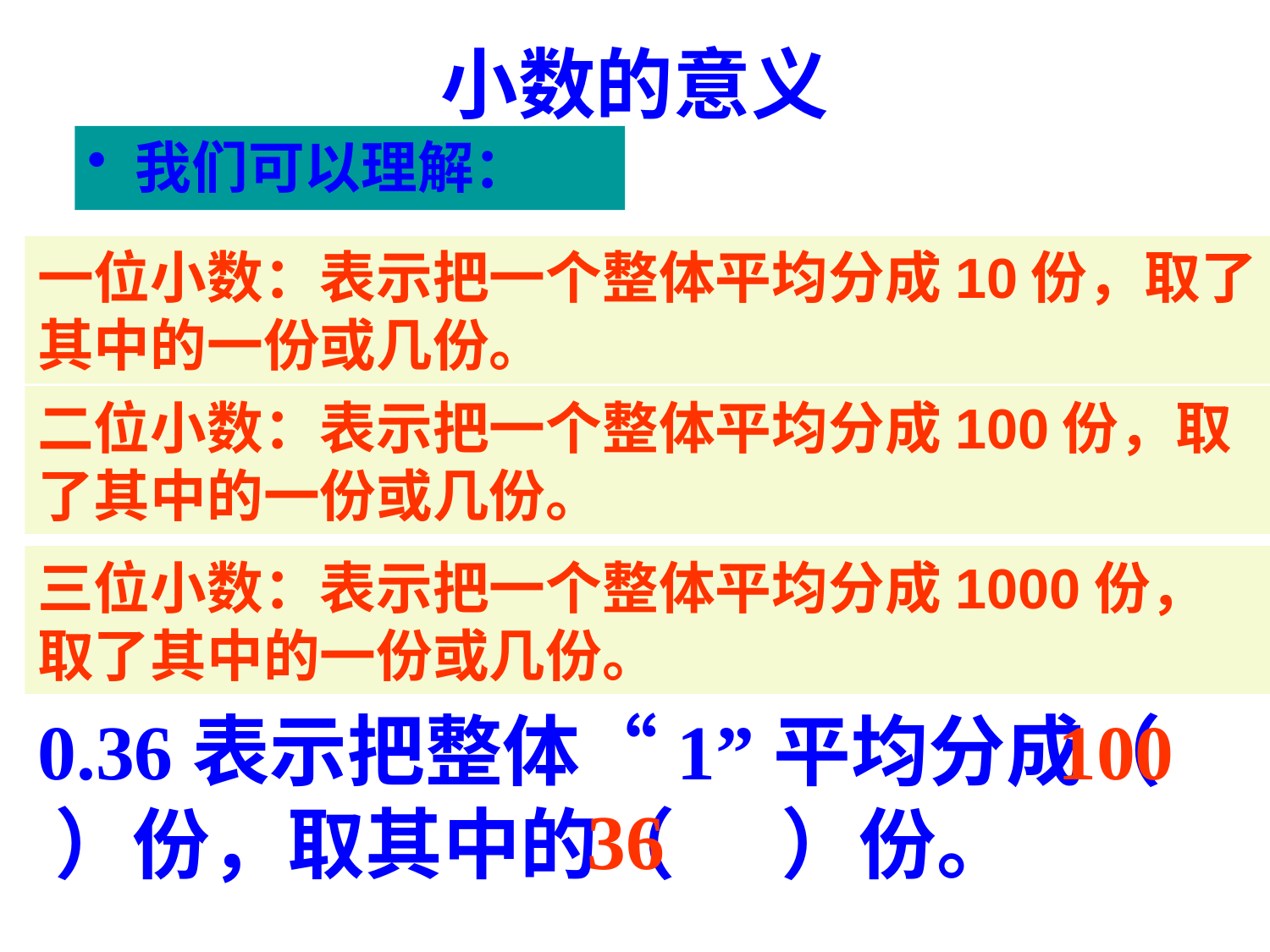

# 小数的意义
我们可以理解：
一位小数：表示把一个整体平均分成10份，取了其中的一份或几份。
二位小数：表示把一个整体平均分成100份，取了其中的一份或几份。
三位小数：表示把一个整体平均分成1000份，取了其中的一份或几份。
0.36表示把整体“1”平均分成（     ）份，取其中的（      ）份。
100
36